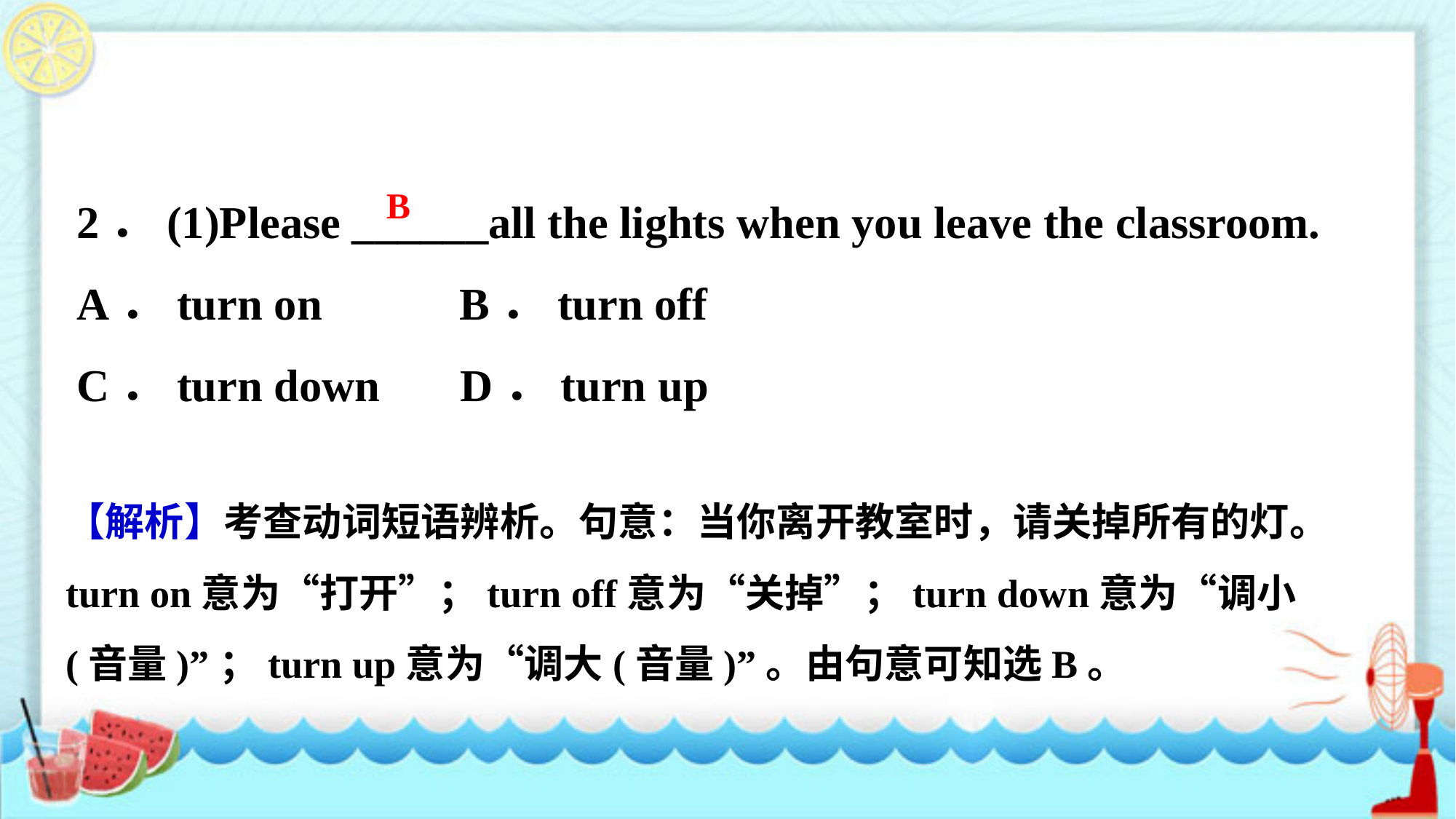

2．(1)Please ______all the lights when you leave the classroom.
A．turn on            B．turn off
C．turn down       D．turn up
B
【解析】考查动词短语辨析。句意：当你离开教室时，请关掉所有的灯。turn on意为“打开”；turn off意为“关掉”；turn down意为“调小(音量)”；turn up意为“调大(音量)”。由句意可知选B。